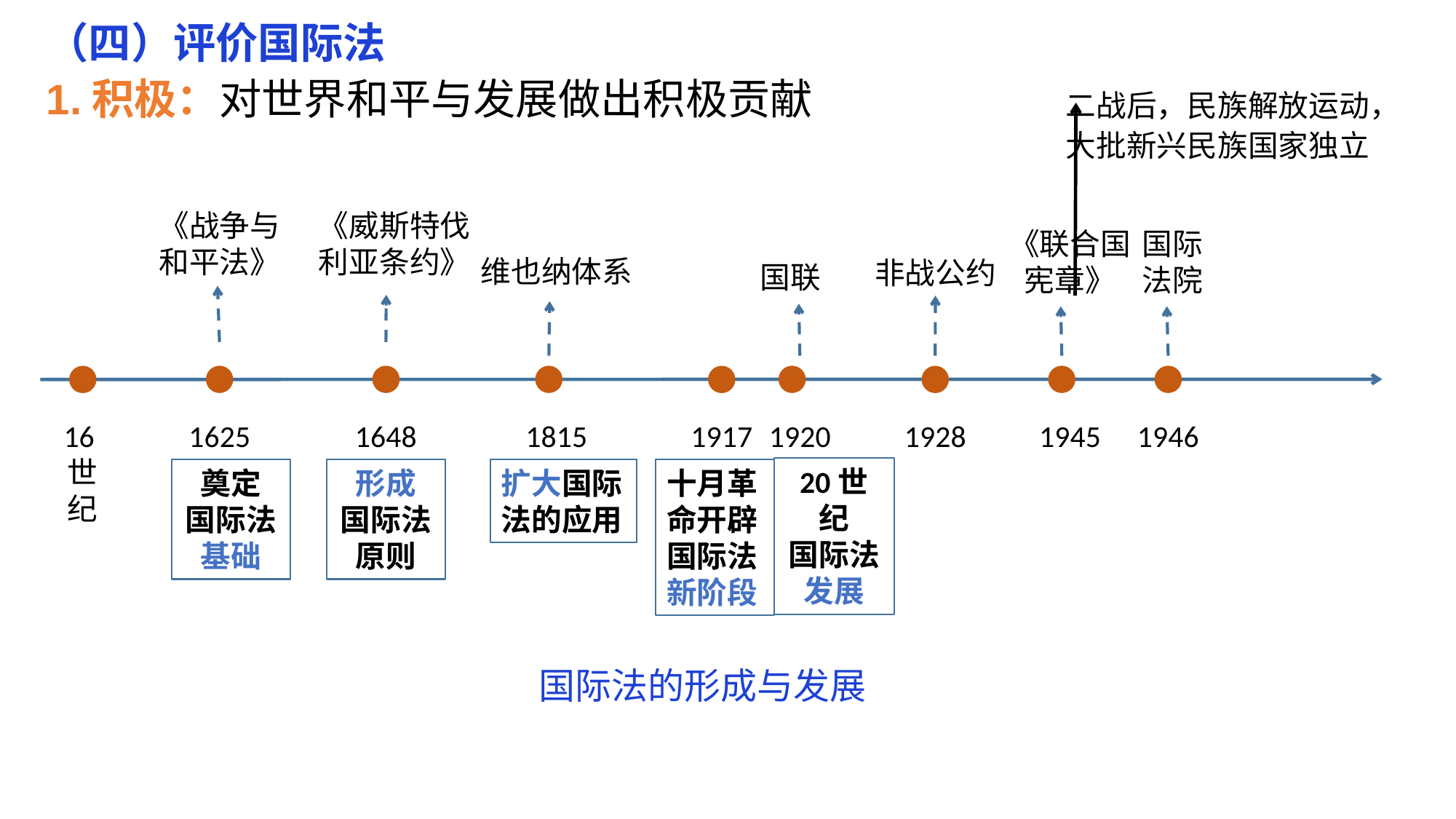

（四）评价国际法
1.积极：对世界和平与发展做出积极贡献
二战后，民族解放运动，大批新兴民族国家独立
《战争与和平法》
《威斯特伐利亚条约》
《联合国宪章》
国际法院
维也纳体系
非战公约
国联

16世纪
1625
1648
1815
1917
1920
1928
1945
1946
20世纪
国际法发展
奠定
国际法
基础
形成
国际法
原则
扩大国际法的应用
十月革命开辟国际法新阶段
国际法的形成与发展